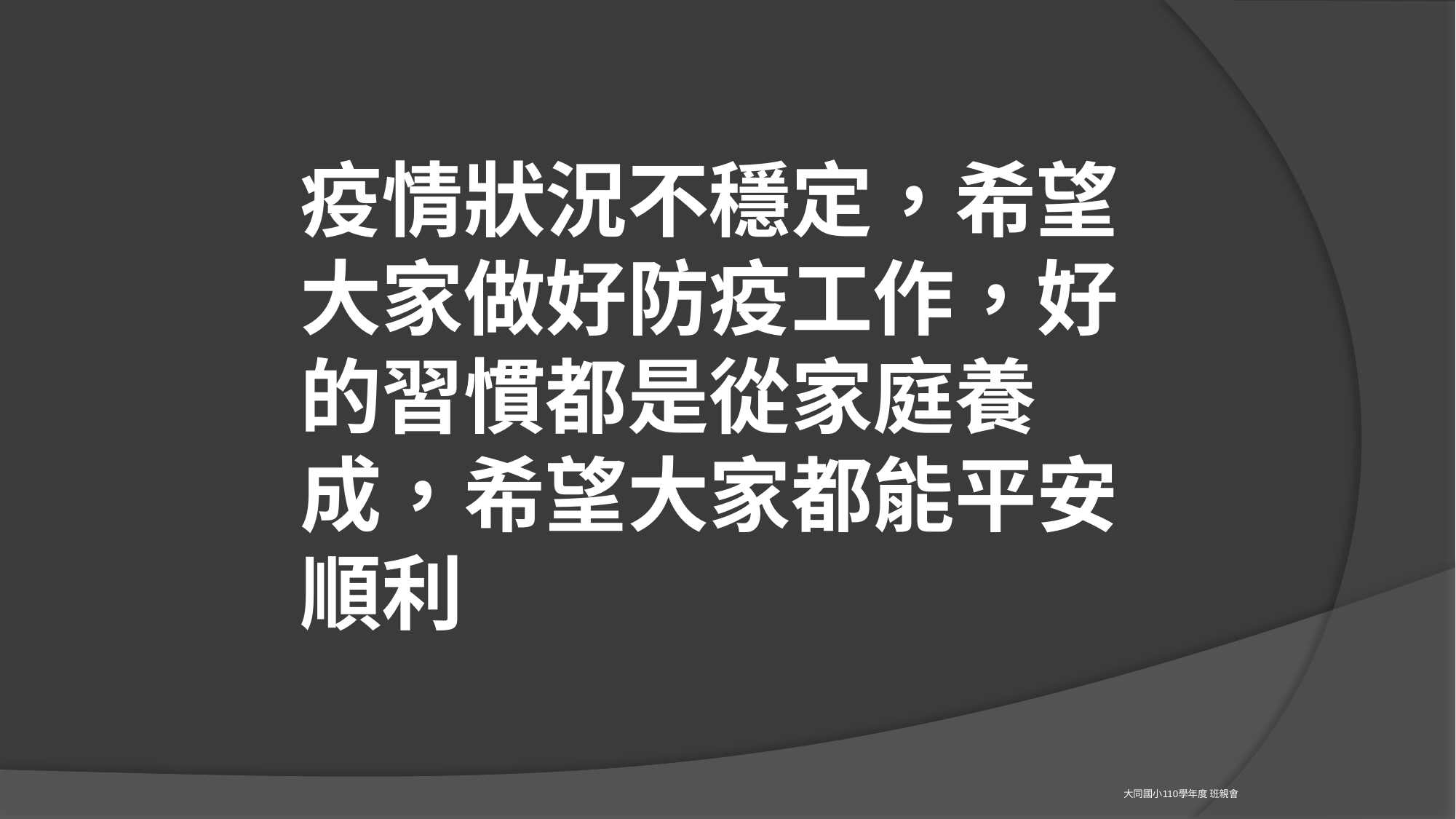

疫情狀況不穩定，希望大家做好防疫工作，好的習慣都是從家庭養成，希望大家都能平安順利

大同國小110學年度 班親會